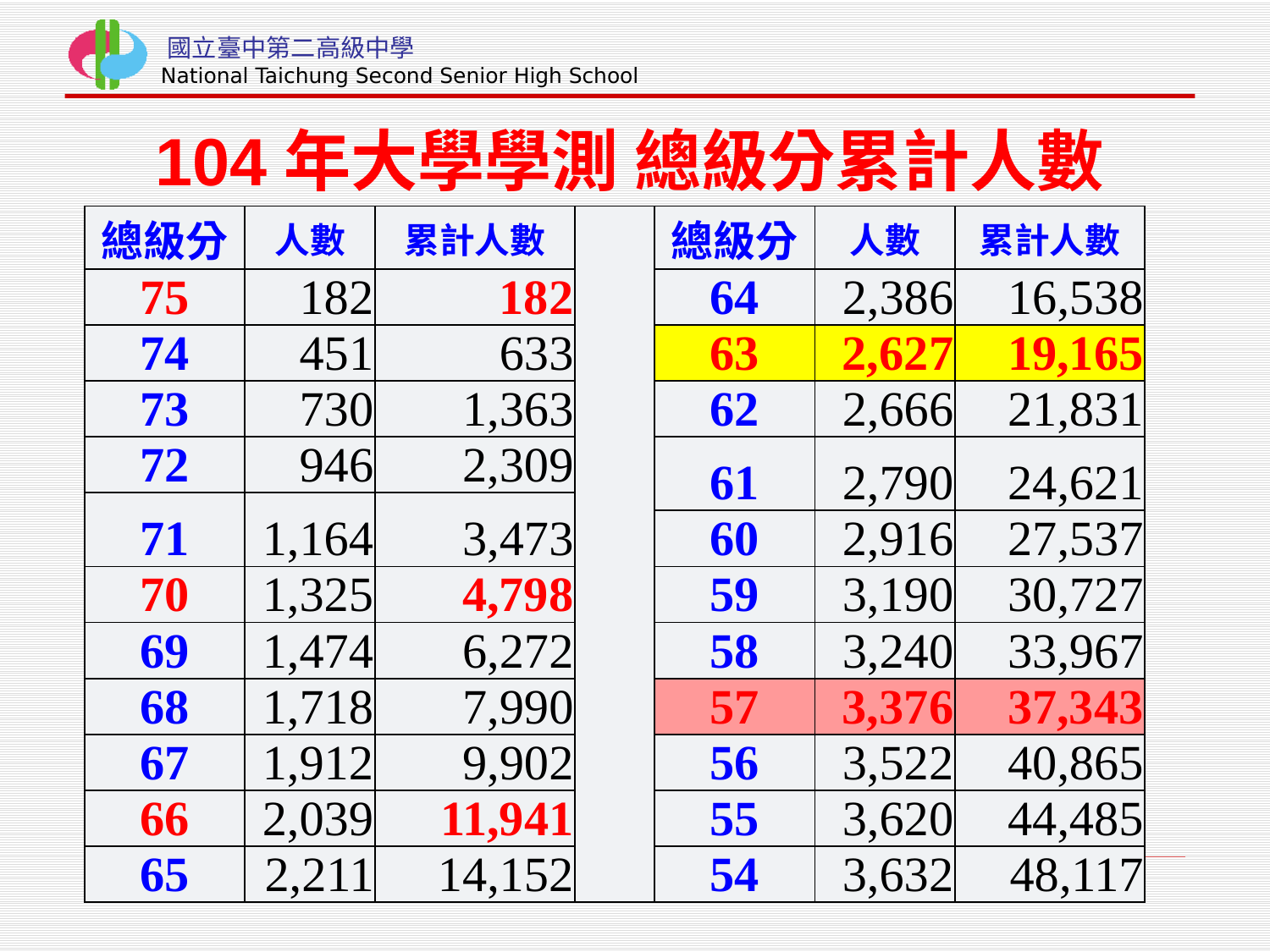

# 104年大學學測 總級分累計人數
| 總級分 | 人數 | 累計人數 |  | 總級分 | 人數 | 累計人數 |
| --- | --- | --- | --- | --- | --- | --- |
| 75 | 182 | 182 |  | 64 | 2,386 | 16,538 |
| 74 | 451 | 633 |  | 63 | 2,627 | 19,165 |
| 73 | 730 | 1,363 |  | 62 | 2,666 | 21,831 |
| 72 | 946 | 2,309 |  | 61 | 2,790 | 24,621 |
| 71 | 1,164 | 3,473 |  |  |  |  |
|  |  |  |  | 60 | 2,916 | 27,537 |
| 70 | 1,325 | 4,798 |  | 59 | 3,190 | 30,727 |
| 69 | 1,474 | 6,272 |  | 58 | 3,240 | 33,967 |
| 68 | 1,718 | 7,990 |  | 57 | 3,376 | 37,343 |
| 67 | 1,912 | 9,902 |  | 56 | 3,522 | 40,865 |
| 66 | 2,039 | 11,941 |  | 55 | 3,620 | 44,485 |
| 65 | 2,211 | 14,152 |  | 54 | 3,632 | 48,117 |